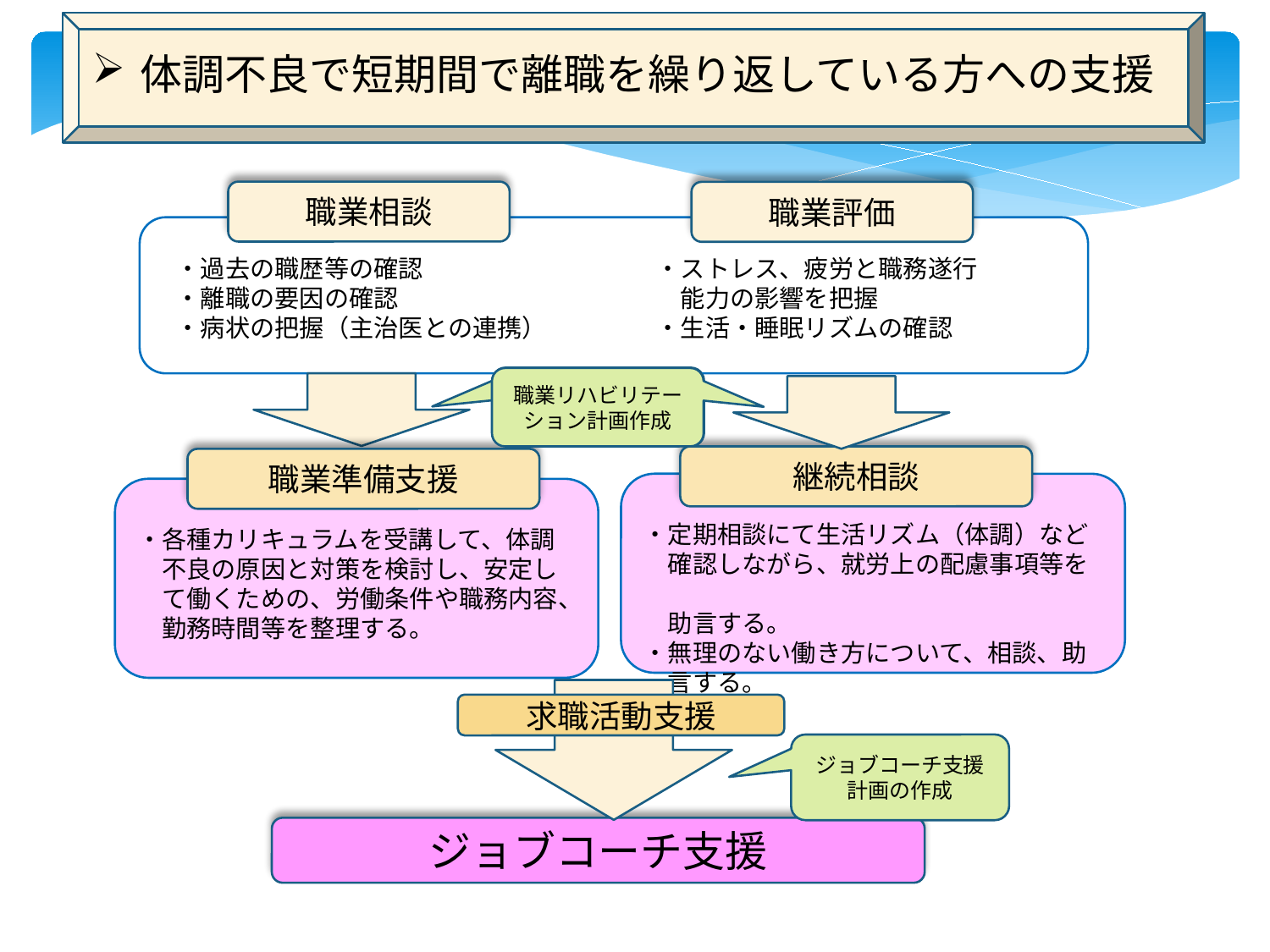

体調不良で短期間で離職を繰り返している方への支援
職業相談
職業評価

・過去の職歴等の確認
・離職の要因の確認
・病状の把握（主治医との連携）
・ストレス、疲労と職務遂行
　能力の影響を把握
・生活・睡眠リズムの確認

職業リハビリテーション計画作成

継続相談
職業準備支援

・定期相談にて生活リズム（体調）など
　確認しながら、就労上の配慮事項等を
　助言する。
・無理のない働き方について、相談、助
　言する。

・各種カリキュラムを受講して、体調
　不良の原因と対策を検討し、安定し
　て働くための、労働条件や職務内容、
　勤務時間等を整理する。

求職活動支援
ジョブコーチ支援
ジョブコーチ支援計画の作成